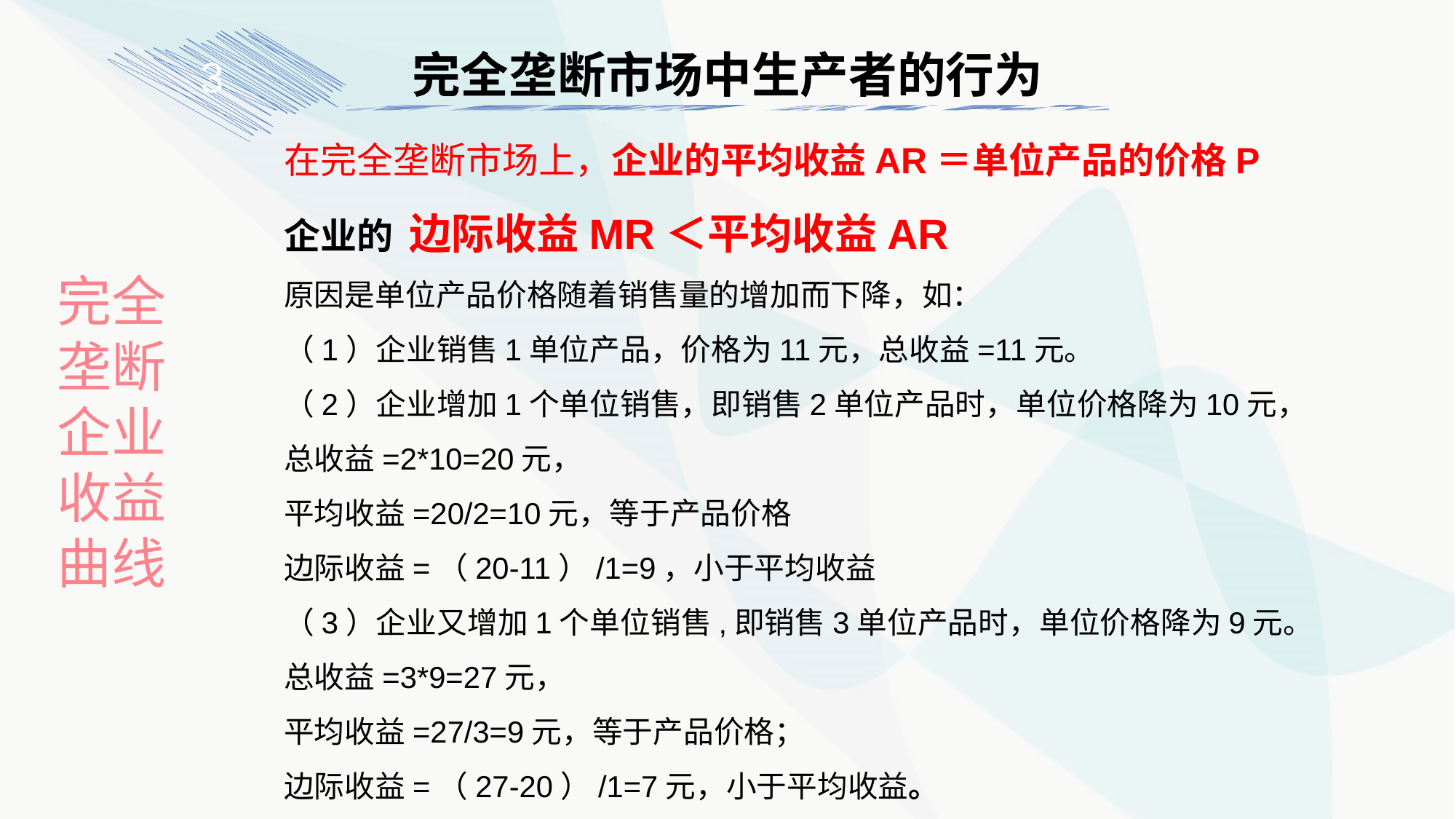

完全垄断市场中生产者的行为
3
在完全垄断市场上，企业的平均收益AR＝单位产品的价格P
企业的  边际收益MR＜平均收益AR
原因是单位产品价格随着销售量的增加而下降，如：
（1）企业销售1单位产品，价格为11元，总收益=11元。
（2）企业增加1个单位销售，即销售2单位产品时，单位价格降为10元，
总收益=2*10=20元，
平均收益=20/2=10元，等于产品价格
边际收益=（20-11）/1=9，小于平均收益
（3）企业又增加1个单位销售,即销售3单位产品时，单位价格降为9元。
总收益=3*9=27元，
平均收益=27/3=9元，等于产品价格；
边际收益=（27-20）/1=7元，小于平均收益。
完全
垄断企业收益曲线